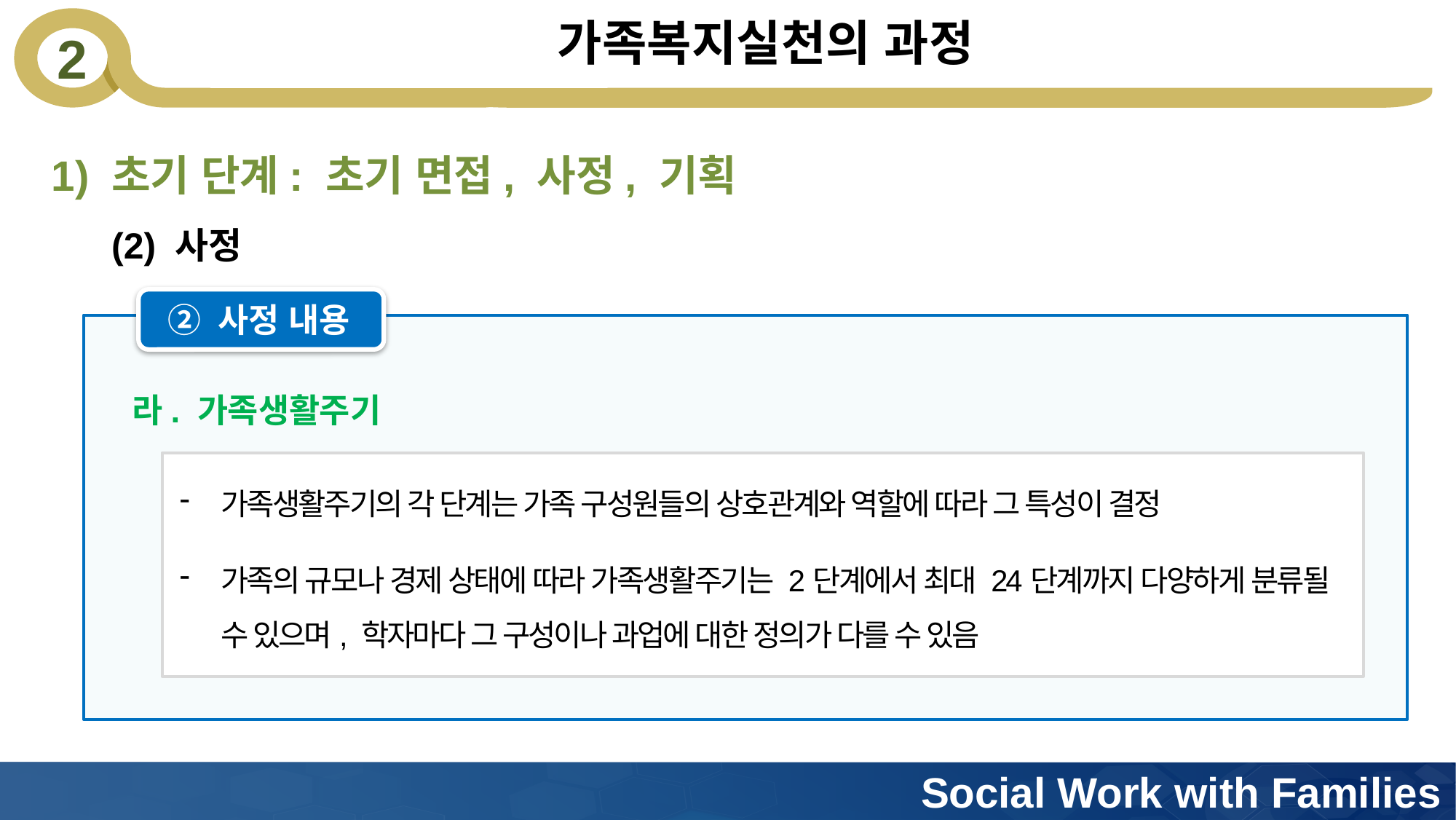

# 가족복지실천의 과정
1) 초기 단계: 초기 면접, 사정, 기획
(2) 사정

② 사정 내용

라. 가족생활주기

가족생활주기의 각 단계는 가족 구성원들의 상호관계와 역할에 따라 그 특성이 결정

가족의 규모나 경제 상태에 따라 가족생활주기는 2단계에서 최대 24단계까지 다양하게 분류될 수 있으며, 학자마다 그 구성이나 과업에 대한 정의가 다를 수 있음